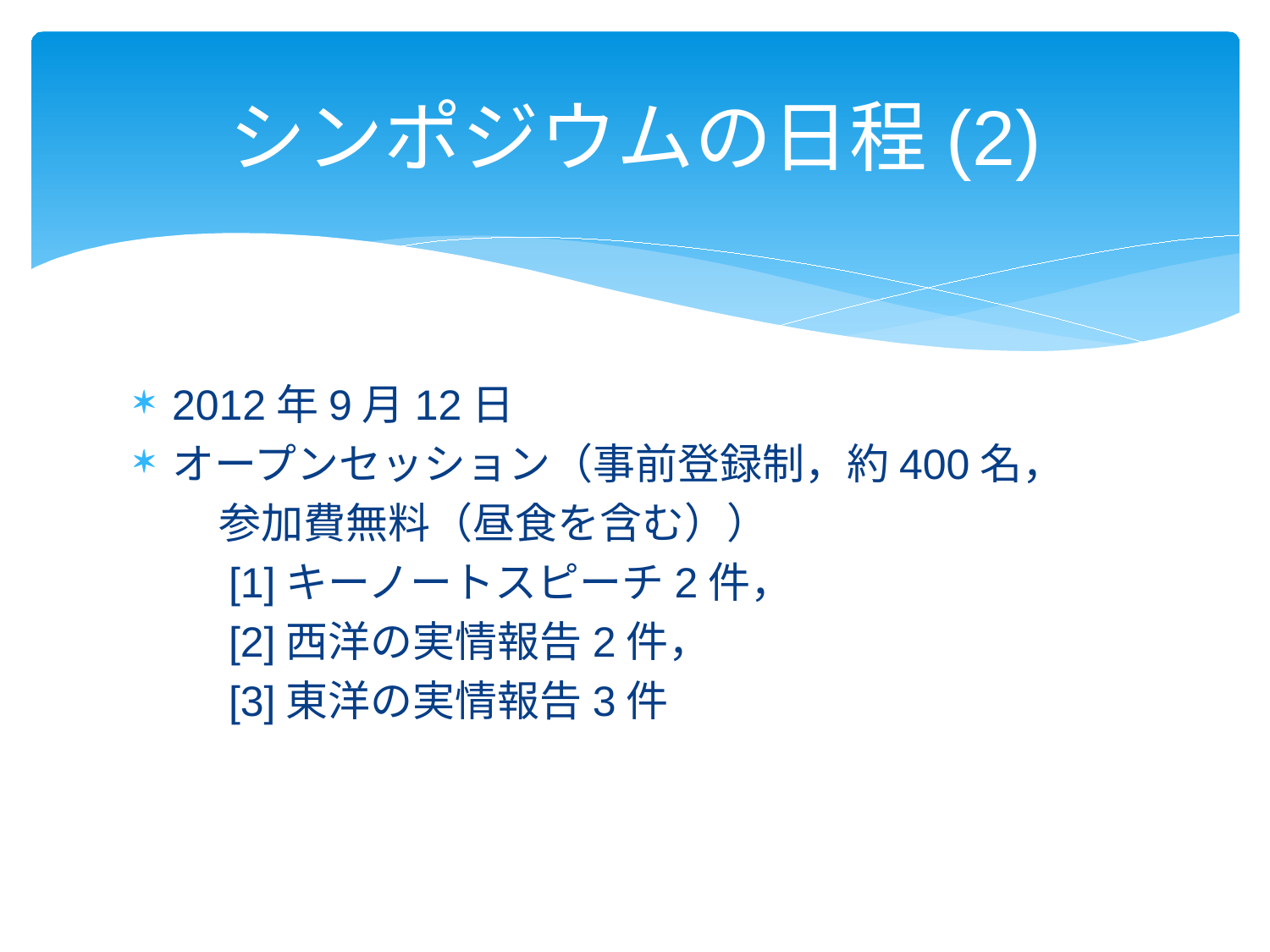

# シンポジウムの日程(2)
2012年9月12日
オープンセッション（事前登録制，約400名，
　　参加費無料（昼食を含む））
　　[1]キーノートスピーチ2件，
　　[2]西洋の実情報告2件，
　　[3]東洋の実情報告3件